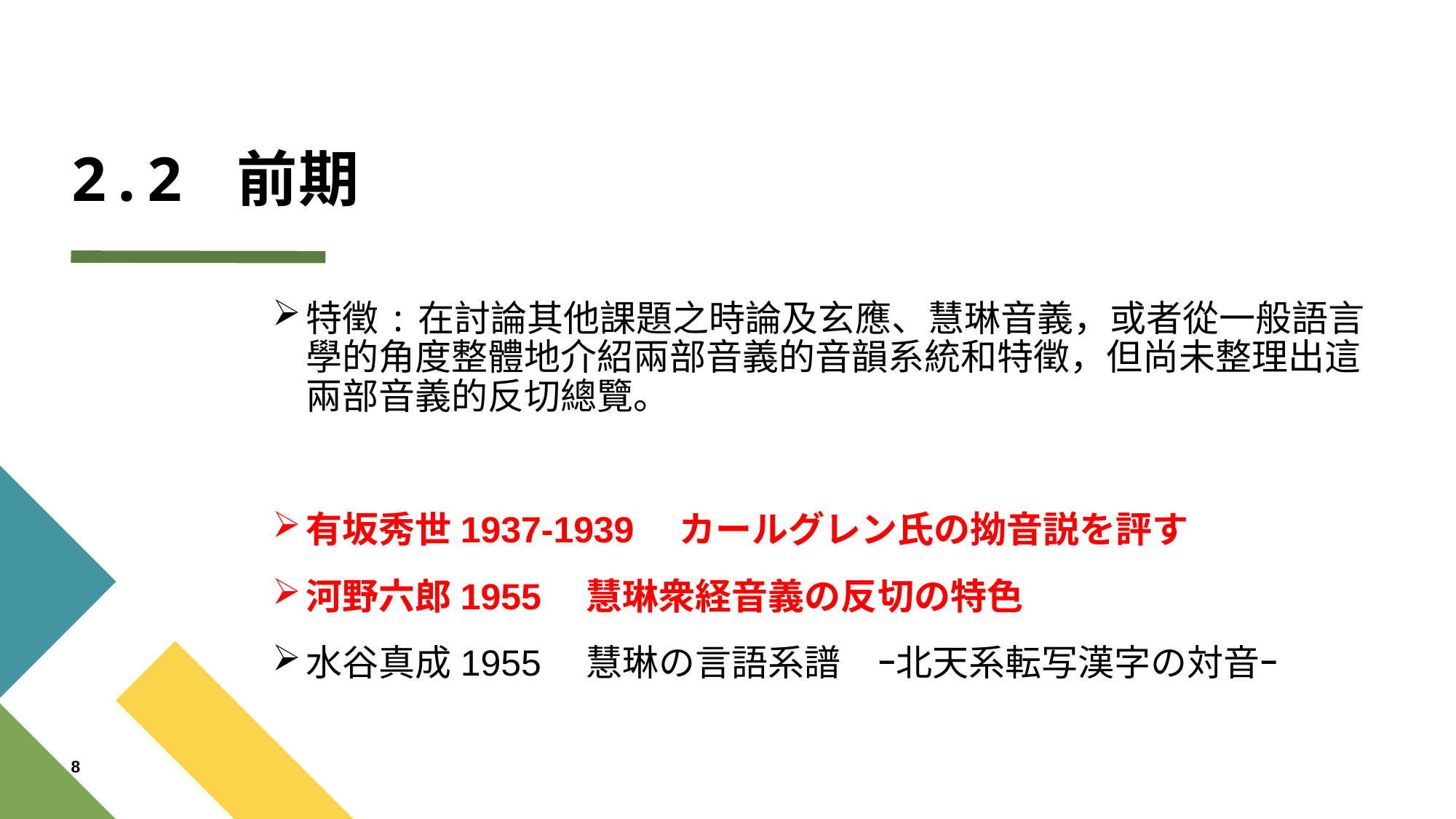

# 2.2 前期
特徵:在討論其他課題之時論及玄應、慧琳音義，或者從一般語言學的角度整體地介紹兩部音義的音韻系統和特徵，但尚未整理出這兩部音義的反切總覽。

有坂秀世1937-1939　カールグレン氏の拗音説を評す
河野六郎1955　慧琳衆経音義の反切の特色
水谷真成1955　慧琳の言語系譜　ｰ北天系転写漢字の対音ｰ

8